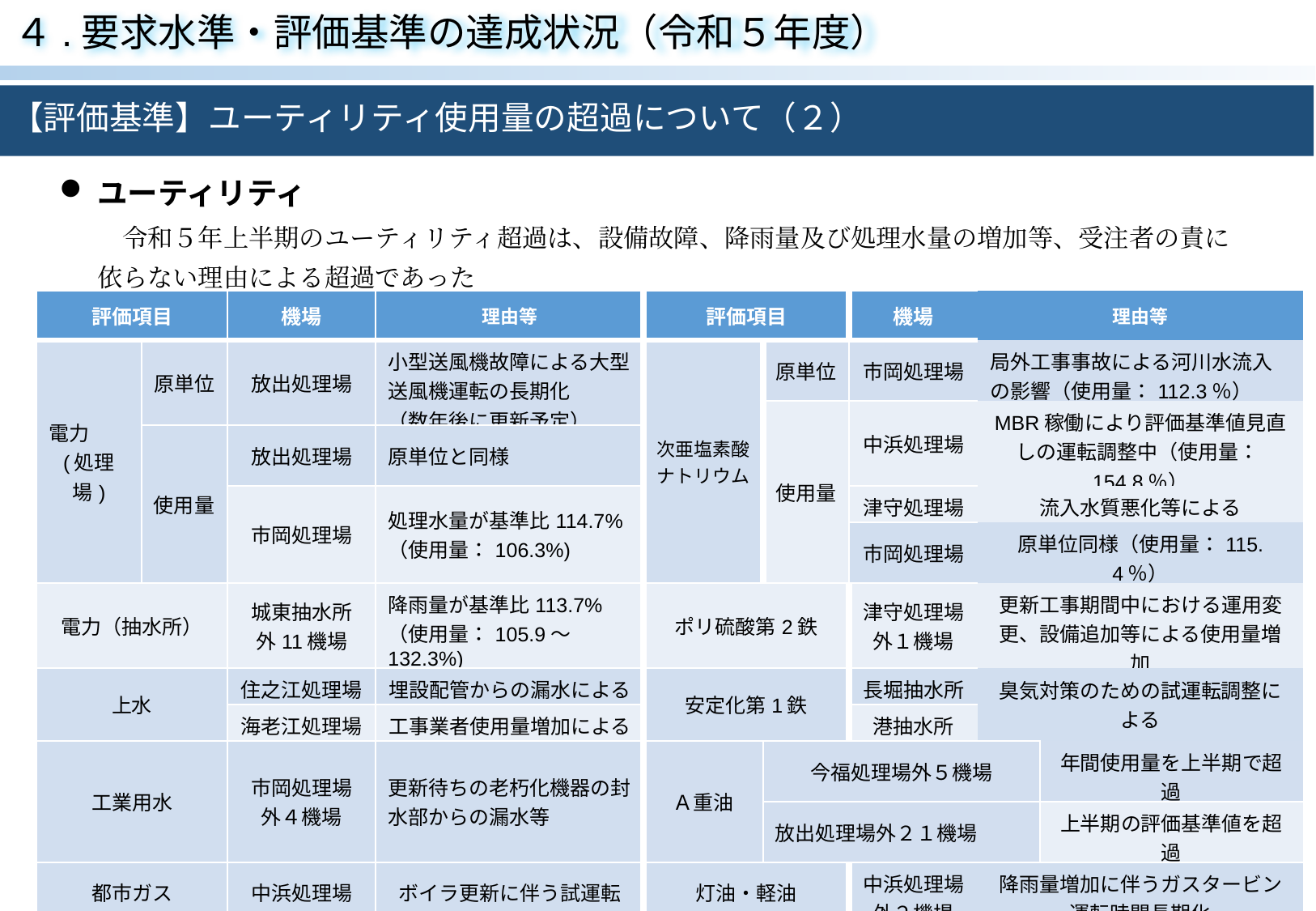

４.要求水準・評価基準の達成状況（令和５年度）
【評価基準】ユーティリティ使用量の超過について（２）
ユーティリティ
　令和５年上半期のユーティリティ超過は、設備故障、降雨量及び処理水量の増加等、受注者の責に依らない理由による超過であった
| 評価項目 |  | 機場 | 理由等 | 評価項目 |  | 機場 | 理由等 |  |
| --- | --- | --- | --- | --- | --- | --- | --- | --- |
| 電力 　(処理場) | 原単位 | 放出処理場 | 小型送風機故障による大型送風機運転の長期化 （数年後に更新予定） | 次亜塩素酸 ナトリウム | 原単位 | 市岡処理場 | 局外工事事故による河川水流入の影響（使用量：112.3％） |  |
|  | 使用量 | 放出処理場 | 原単位と同様 |  | 使用量 | 中浜処理場 | MBR稼働により評価基準値見直しの運転調整中（使用量：154.8％） |  |
|  | 使用量 | 放出処理場 | 原単位と同様 |  |  |  |  |  |
|  |  | 市岡処理場 | 処理水量が基準比114.7% （使用量：106.3%) |  |  | 津守処理場 | 流入水質悪化等による |  |
|  |  |  |  |  |  | 市岡処理場 | 原単位同様（使用量：115.4％） |  |
| 電力（抽水所） |  | 城東抽水所 外11機場 | 降雨量が基準比113.7% （使用量：105.9～132.3%) | ポリ硫酸第2鉄 |  | 津守処理場 外１機場 | 更新工事期間中における運用変更、設備追加等による使用量増加 |  |
| 上水 |  | 住之江処理場 | 埋設配管からの漏水による | 安定化第1鉄 |  | 長堀抽水所 | 臭気対策のための試運転調整による |  |
|  |  | 海老江処理場 | 工事業者使用量増加による |  |  | 港抽水所 |  |  |
| 工業用水 |  | 市岡処理場 外４機場 | 更新待ちの老朽化機器の封水部からの漏水等 | Ａ重油 | 今福処理場外５機場 | 今福処理場外５機場 |  | 年間使用量を上半期で超過 |
|  |  |  |  |  | 放出処理場外２１機場 | 放出処理場外２１機場 |  | 上半期の評価基準値を超過 |
| 都市ガス |  | 中浜処理場 | ボイラ更新に伴う試運転 | 灯油・軽油 |  | 中浜処理場 外２機場 | 降雨量増加に伴うガスタービン 運転時間長期化 |  |
Ａ：評価基準を満たしている。
Ｂ：評価基準未達であるが、速やかに是正措置・報告が行えている。
Ｃ：評価基準未達があり、是正措置・報告が行えていない。
Ｄ：評価基準未達があり、その原因が維持管理上の過失によるものである。
21